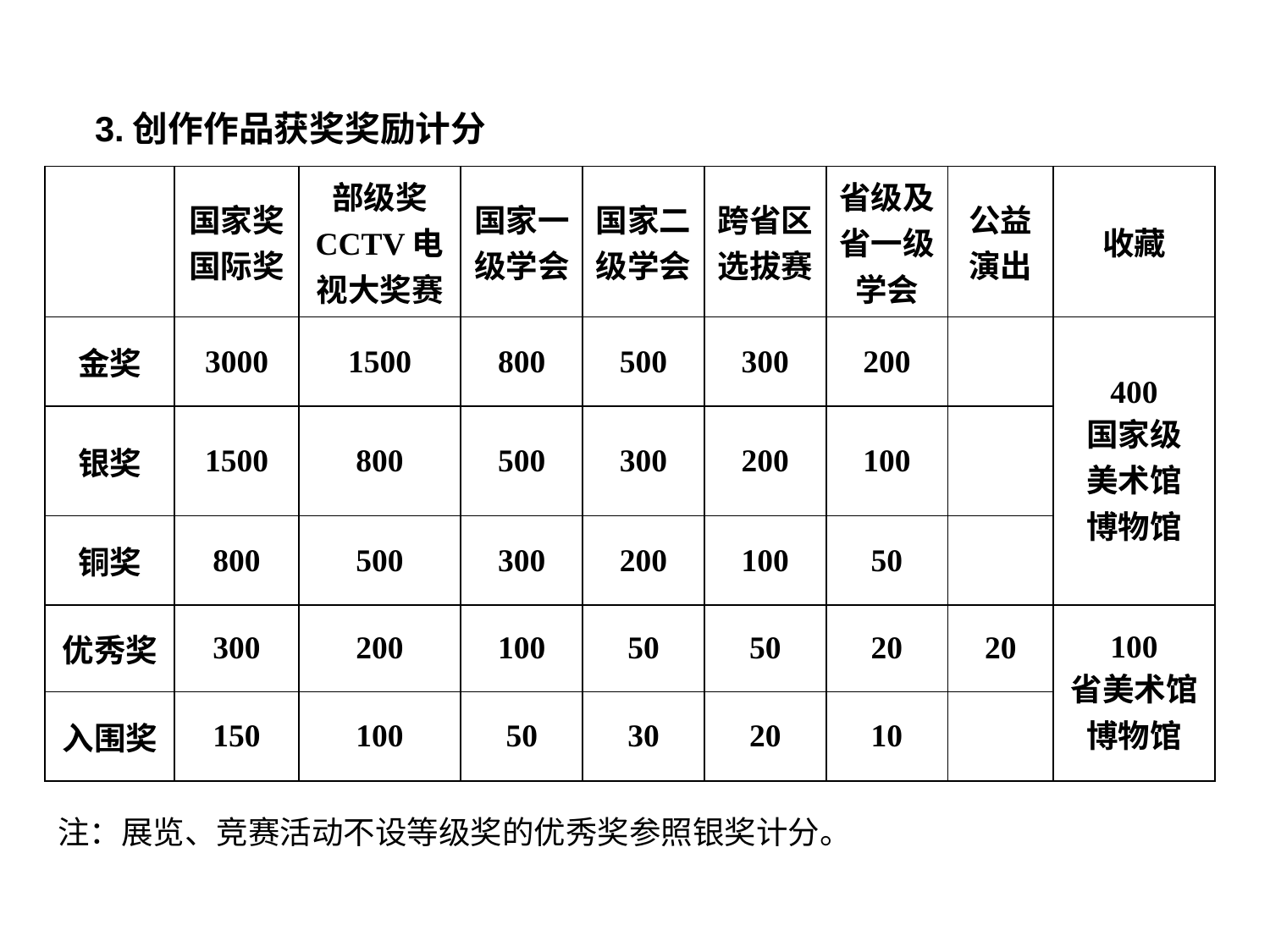

3.创作作品获奖奖励计分
|  | 国家奖 国际奖 | 部级奖 CCTV电 视大奖赛 | 国家一 级学会 | 国家二 级学会 | 跨省区 选拔赛 | 省级及 省一级 学会 | 公益 演出 | 收藏 |
| --- | --- | --- | --- | --- | --- | --- | --- | --- |
| 金奖 | 3000 | 1500 | 800 | 500 | 300 | 200 |  | 400 国家级 美术馆 博物馆 |
| 银奖 | 1500 | 800 | 500 | 300 | 200 | 100 |  |  |
| 铜奖 | 800 | 500 | 300 | 200 | 100 | 50 |  |  |
| 优秀奖 | 300 | 200 | 100 | 50 | 50 | 20 | 20 | 100 省美术馆 博物馆 |
| 入围奖 | 150 | 100 | 50 | 30 | 20 | 10 |  |  |
注：展览、竞赛活动不设等级奖的优秀奖参照银奖计分。